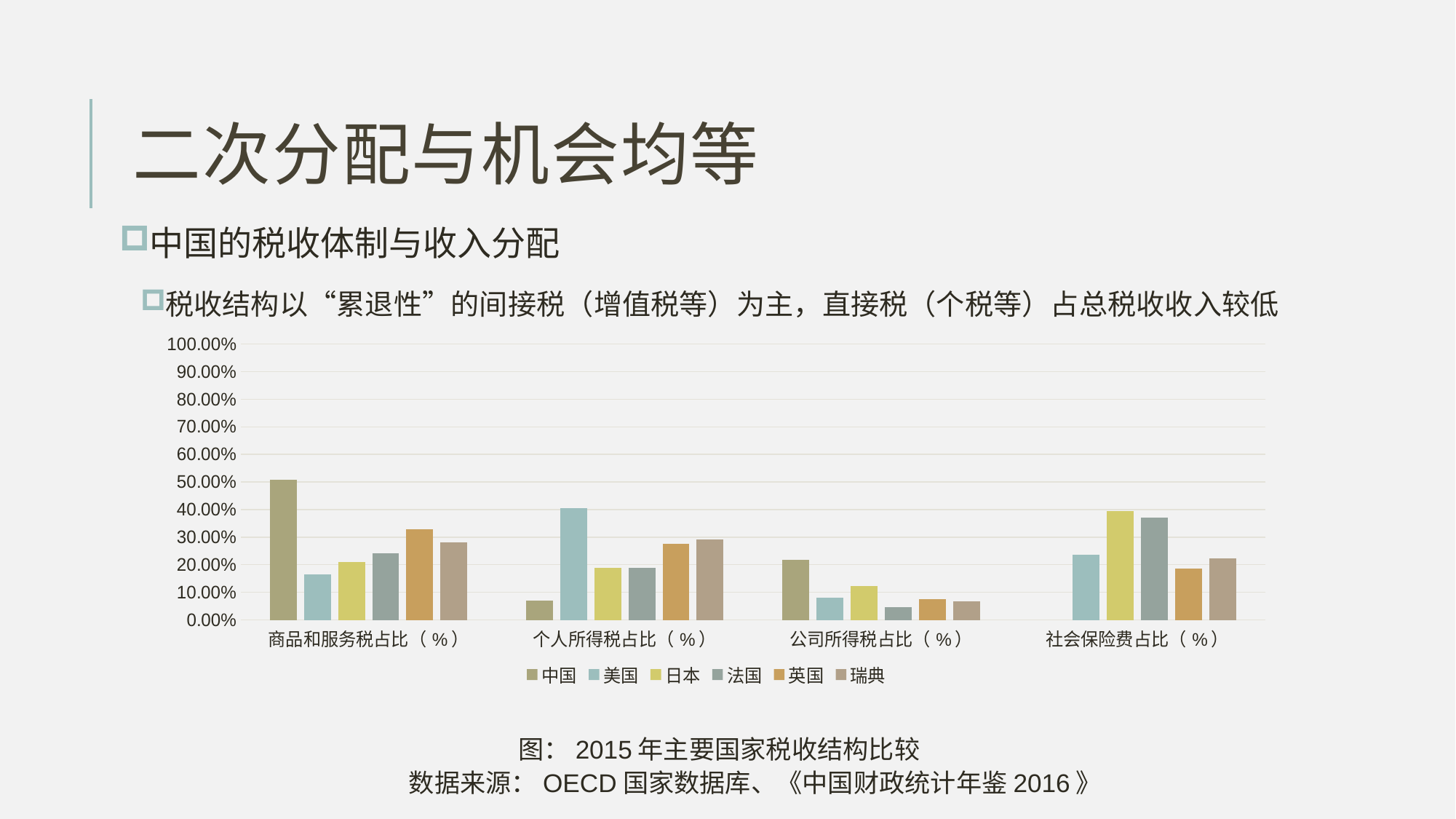

# 二次分配与机会均等
中国的税收体制与收入分配
税收结构以“累退性”的间接税（增值税等）为主，直接税（个税等）占总税收收入较低

图：2015年主要国家税收结构比较
数据来源：OECD国家数据库、《中国财政统计年鉴2016》

### Chart

| Category | 中国 | 美国 | 日本 | 法国 | 英国 | 瑞典 |
|---|---|---|---|---|---|---|
| 商品和服务税占比（%） | 0.5085 | 0.1658 | 0.2097 | 0.2424 | 0.3298 | 0.2814 |
| 个人所得税占比（%） | 0.069 | 0.4041 | 0.1886 | 0.188 | 0.277 | 0.2907 |
| 公司所得税占比（%） | 0.2172 | 0.081 | 0.123 | 0.0461 | 0.0755 | 0.0685 |
| 社会保险费占比（%） | None | 0.2363 | 0.3942 | 0.3696 | 0.1871 | 0.2238 |